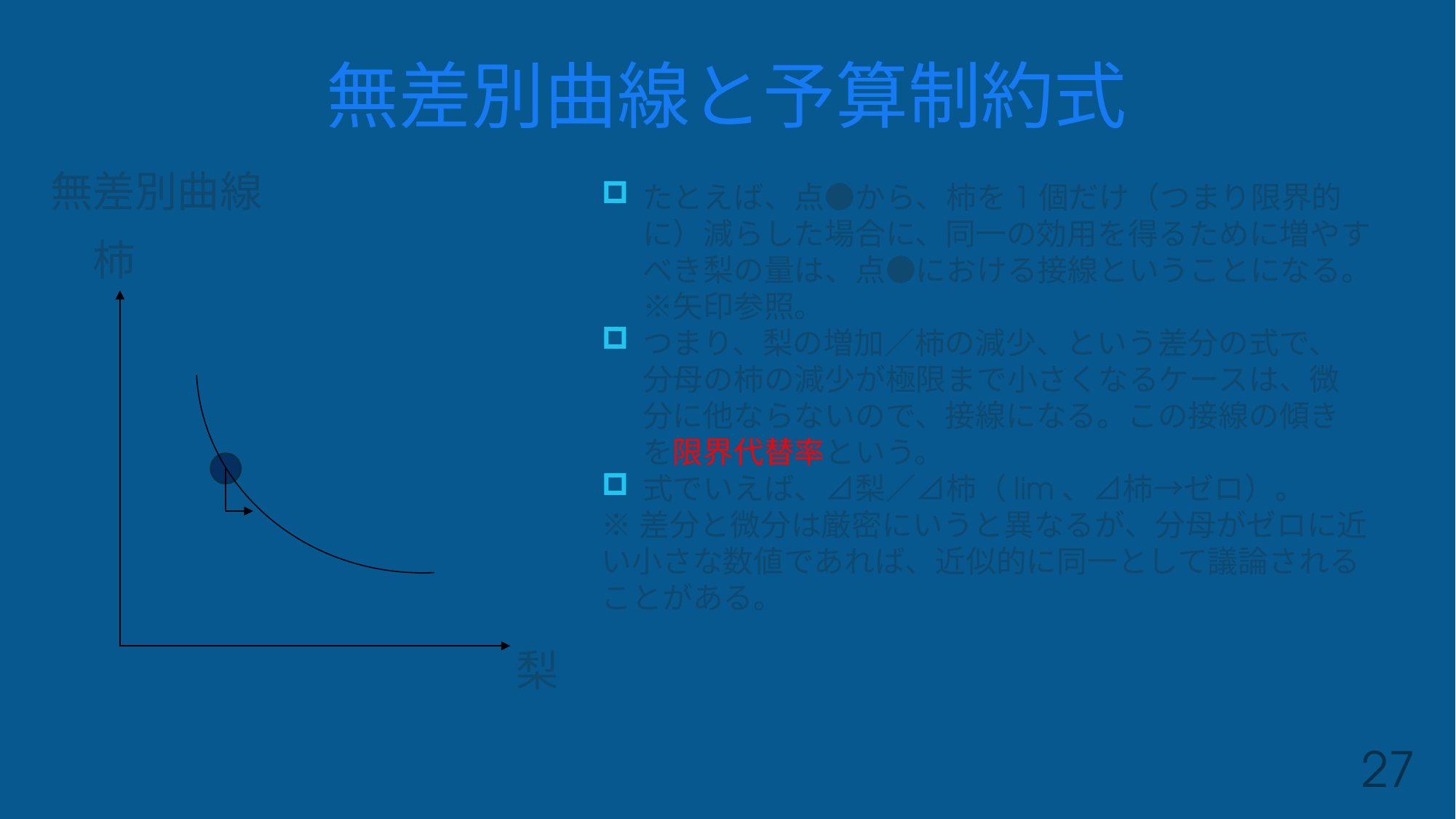

# 無差別曲線と予算制約式

無差別曲線
　柿

　　　　　　　　　　　梨
たとえば、点●から、柿を1個だけ（つまり限界的に）減らした場合に、同一の効用を得るために増やすべき梨の量は、点●における接線ということになる。※矢印参照。
つまり、梨の増加／柿の減少、という差分の式で、分母の柿の減少が極限まで小さくなるケースは、微分に他ならないので、接線になる。この接線の傾きを限界代替率という。
式でいえば、⊿梨／⊿柿（lim、⊿柿→ゼロ）。
※差分と微分は厳密にいうと異なるが、分母がゼロに近い小さな数値であれば、近似的に同一として議論されることがある。

27